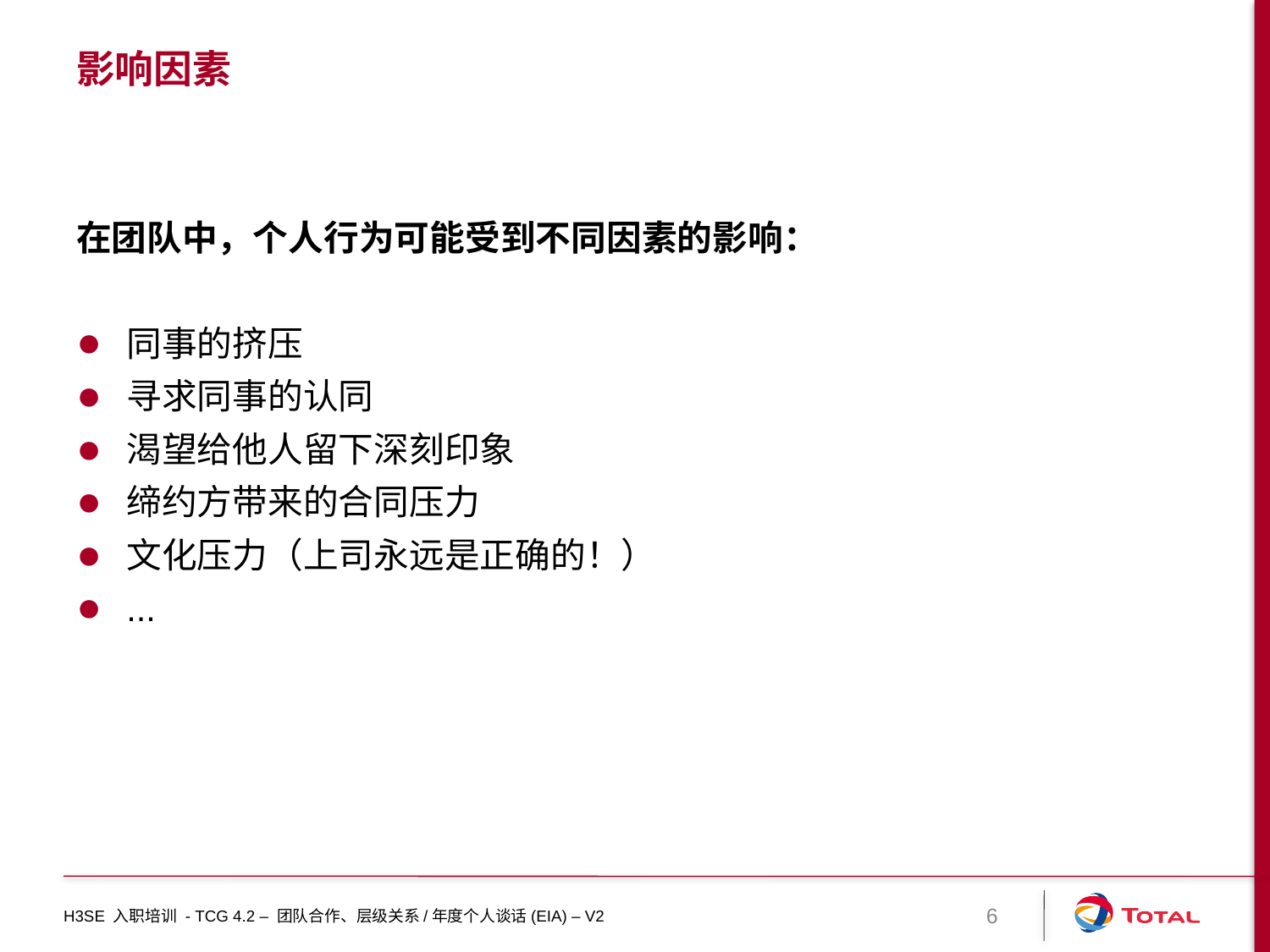

# 影响因素

在团队中，个人行为可能受到不同因素的影响：

同事的挤压
寻求同事的认同
渴望给他人留下深刻印象
缔约方带来的合同压力
文化压力（上司永远是正确的！）
...
H3SE 入职培训 - TCG 4.2 – 团队合作、层级关系/年度个人谈话(EIA) – V2
6